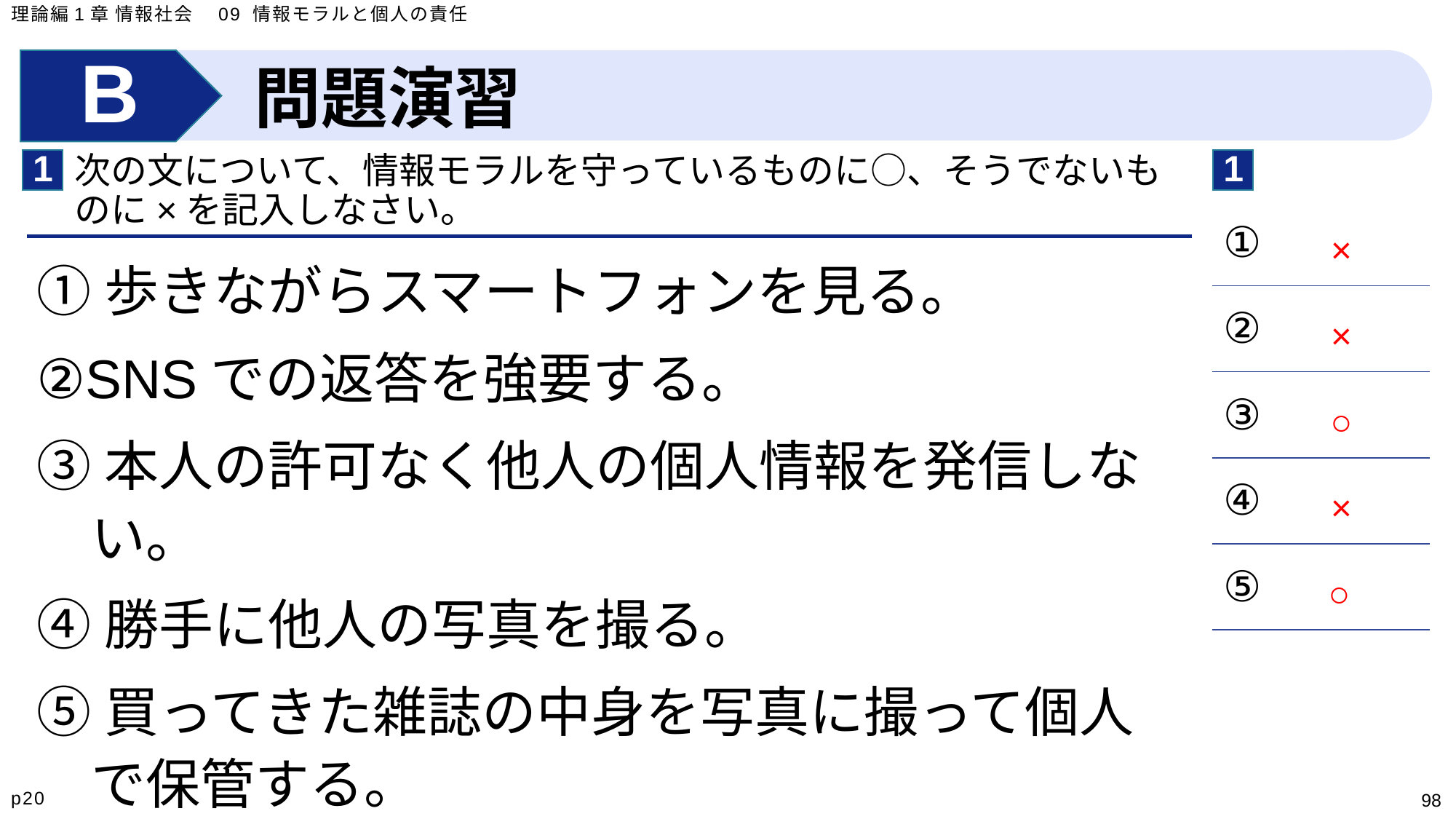

理論編1章 情報社会　09 情報モラルと個人の責任
問題演習
1
1
次の文について、情報モラルを守っているものに○、そうでないものに×を記入しなさい。
| ① |
| --- |
| ② |
| ③ |
| ④ |
| ⑤ |
×
①歩きながらスマートフォンを見る。
②SNSでの返答を強要する。
③本人の許可なく他人の個人情報を発信しない。
④勝手に他人の写真を撮る。
⑤買ってきた雑誌の中身を写真に撮って個人で保管する。
×
○
×
○
p20
98